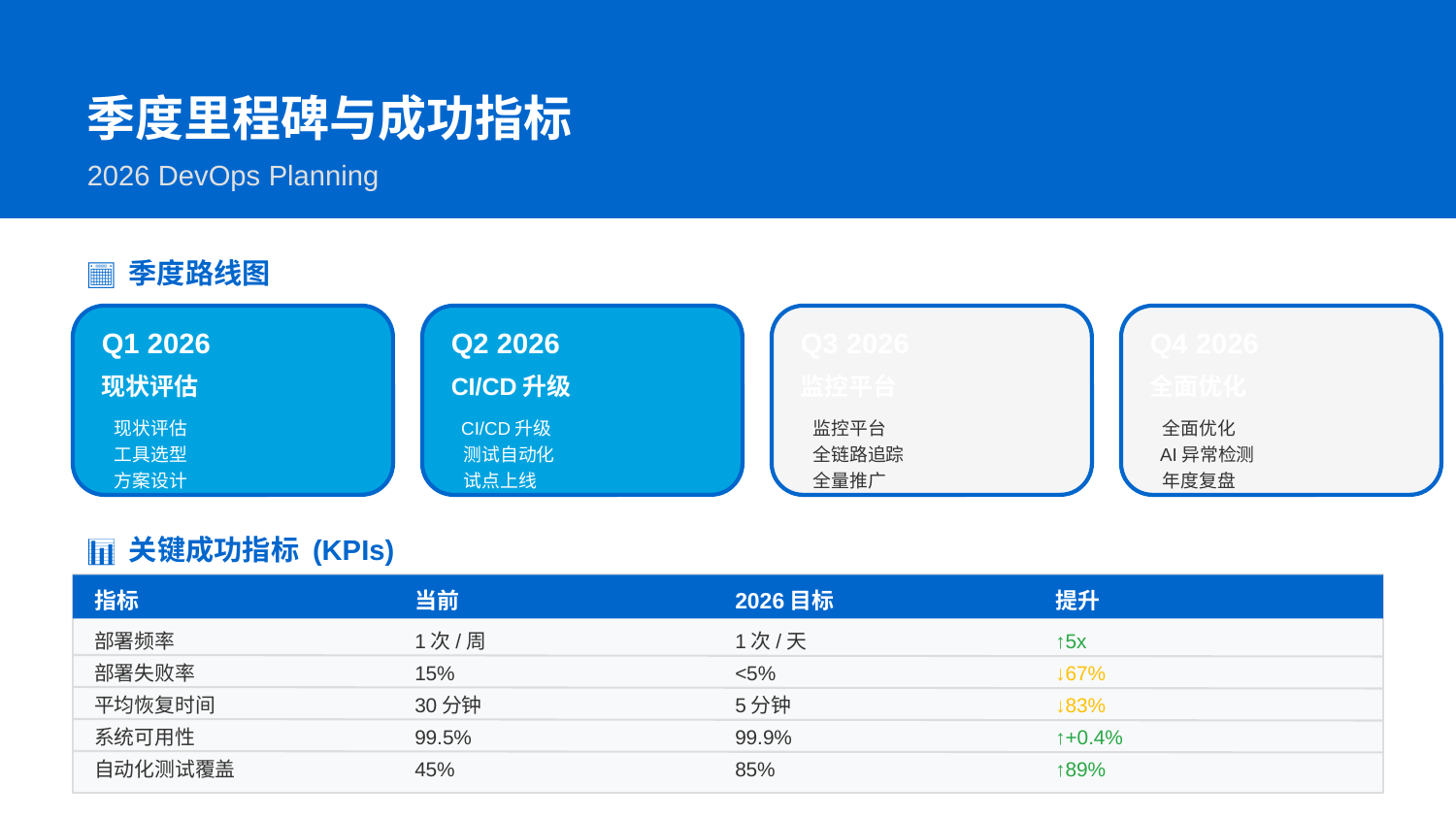

季度里程碑与成功指标
2026 DevOps Planning
📅 季度路线图

Q1 2026
Q2 2026
Q3 2026
Q4 2026
现状评估
CI/CD升级
监控平台
全面优化
  现状评估
  CI/CD升级
  监控平台
  全面优化
  工具选型
  测试自动化
  全链路追踪
  AI异常检测
  方案设计
  试点上线
  全量推广
  年度复盘
📊 关键成功指标 (KPIs)

指标
当前
2026目标
提升
部署频率
1次/周
1次/天
↑5x

部署失败率
15%
<5%
↓67%

平均恢复时间
30分钟
5分钟
↓83%

系统可用性
99.5%
99.9%
↑+0.4%

自动化测试覆盖
45%
85%
↑89%
DevOps团队 | 2026年3月 | 版本 v1.0